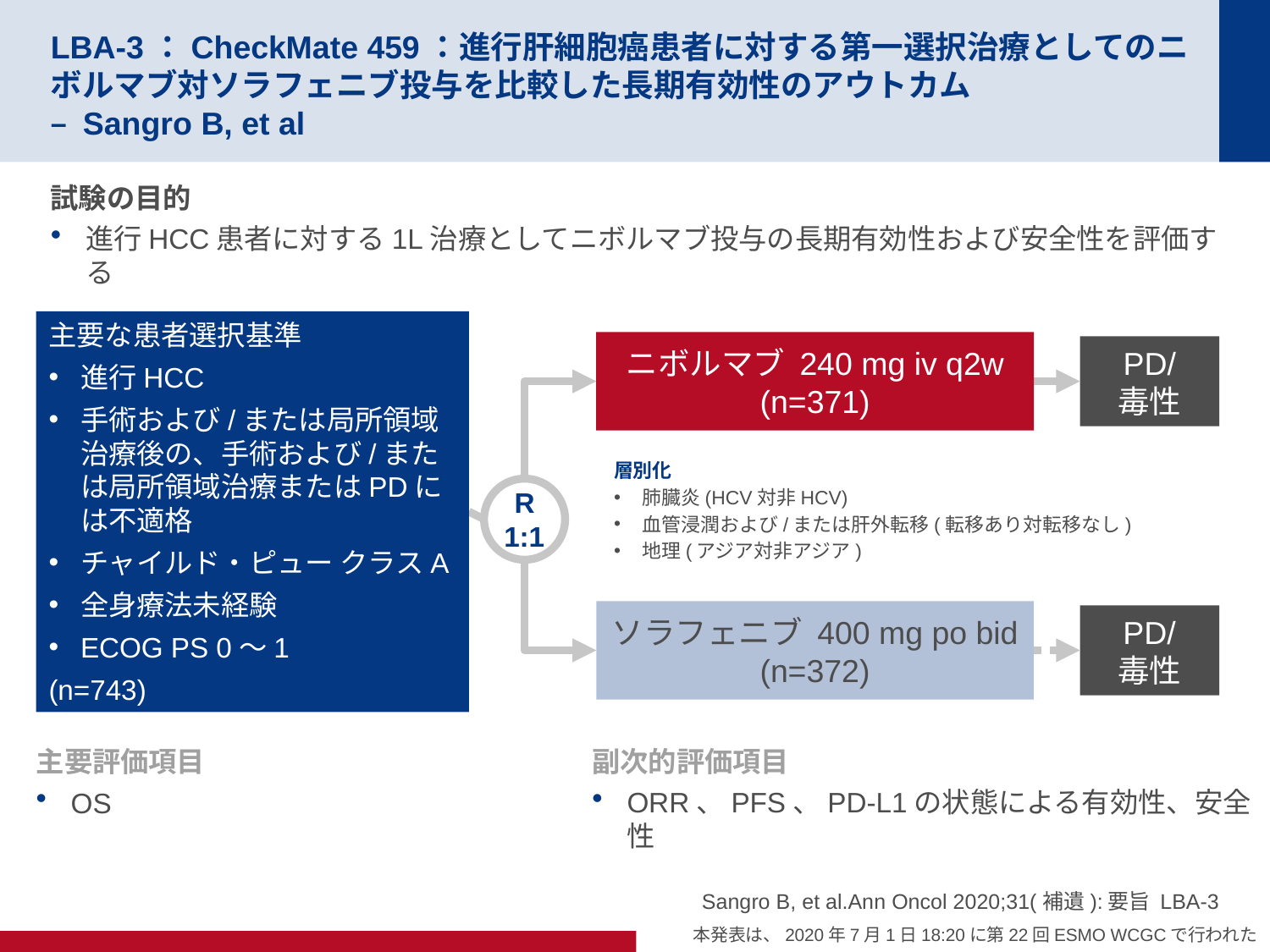

# LBA-3：CheckMate 459：進行肝細胞癌患者に対する第一選択治療としてのニボルマブ対ソラフェニブ投与を比較した長期有効性のアウトカム – Sangro B, et al
試験の目的
進行HCC患者に対する1L治療としてニボルマブ投与の長期有効性および安全性を評価する
主要な患者選択基準
進行HCC
手術および/または局所領域治療後の、手術および/または局所領域治療またはPDには不適格
チャイルド・ピュー クラスA
全身療法未経験
ECOG PS 0～1
(n=743)
ニボルマブ 240 mg iv q2w
(n=371)
PD/
毒性
層別化
肺臓炎(HCV対非HCV)
血管浸潤および/または肝外転移(転移あり対転移なし)
地理(アジア対非アジア)
R
1:1
ソラフェニブ 400 mg po bid
(n=372)
PD/
毒性
主要評価項目
OS

副次的評価項目
ORR、PFS、PD-L1の状態による有効性、安全性
Sangro B, et al.Ann Oncol 2020;31(補遺):要旨 LBA-3
本発表は、2020年7月1日18:20に第22回ESMO WCGCで行われた